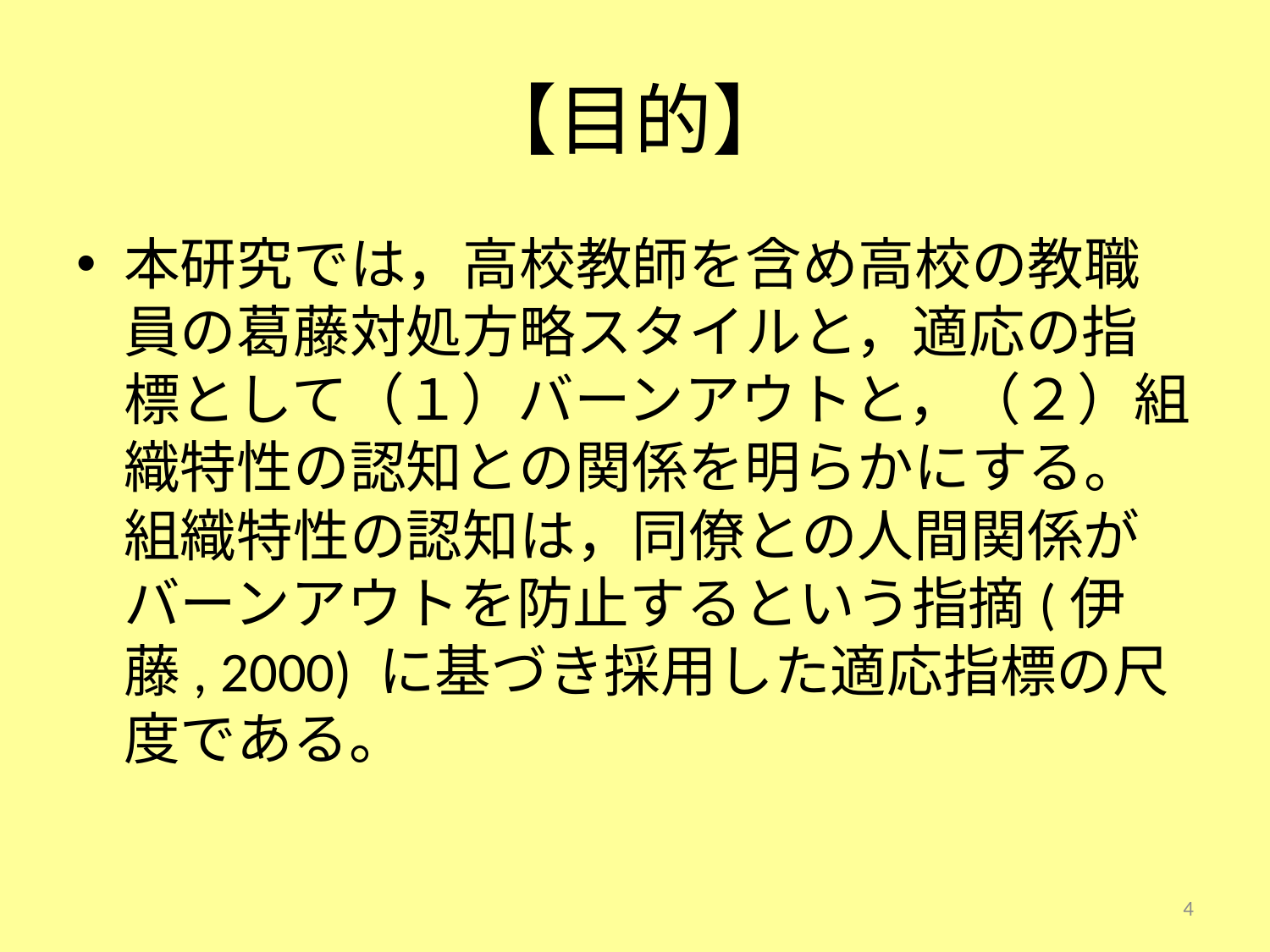

# 【目的】
本研究では，高校教師を含め高校の教職員の葛藤対処方略スタイルと，適応の指標として（１）バーンアウトと，（２）組織特性の認知との関係を明らかにする。組織特性の認知は，同僚との人間関係がバーンアウトを防止するという指摘(伊藤, 2000) に基づき採用した適応指標の尺度である。
4